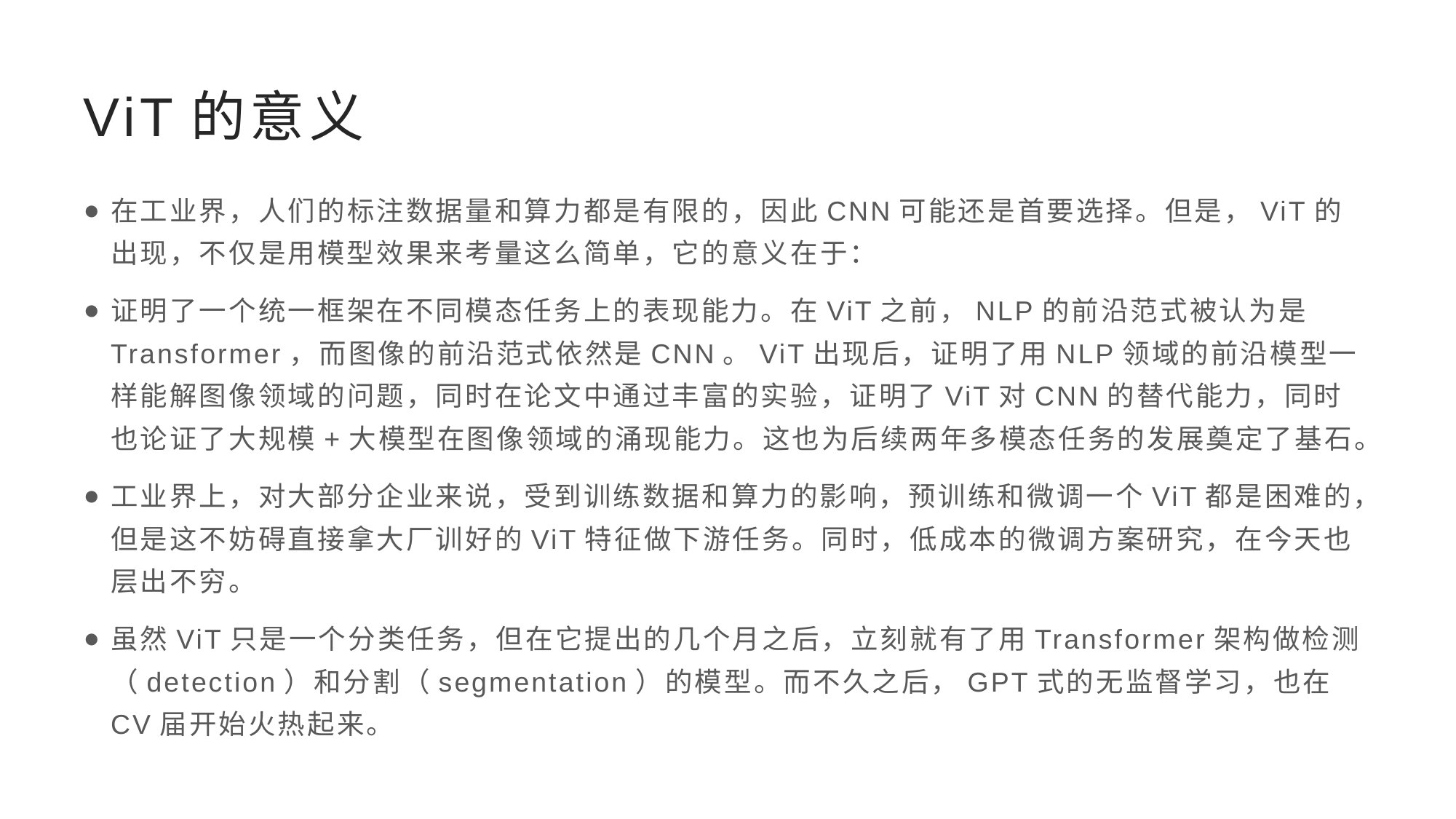

# ViT的意义
在工业界，人们的标注数据量和算力都是有限的，因此CNN可能还是首要选择。但是，ViT的出现，不仅是用模型效果来考量这么简单，它的意义在于：
证明了一个统一框架在不同模态任务上的表现能力。在ViT之前，NLP的前沿范式被认为是Transformer，而图像的前沿范式依然是CNN。ViT出现后，证明了用NLP领域的前沿模型一样能解图像领域的问题，同时在论文中通过丰富的实验，证明了ViT对CNN的替代能力，同时也论证了大规模+大模型在图像领域的涌现能力。这也为后续两年多模态任务的发展奠定了基石。
工业界上，对大部分企业来说，受到训练数据和算力的影响，预训练和微调一个ViT都是困难的，但是这不妨碍直接拿大厂训好的ViT特征做下游任务。同时，低成本的微调方案研究，在今天也层出不穷。
虽然ViT只是一个分类任务，但在它提出的几个月之后，立刻就有了用Transformer架构做检测（detection）和分割（segmentation）的模型。而不久之后，GPT式的无监督学习，也在CV届开始火热起来。